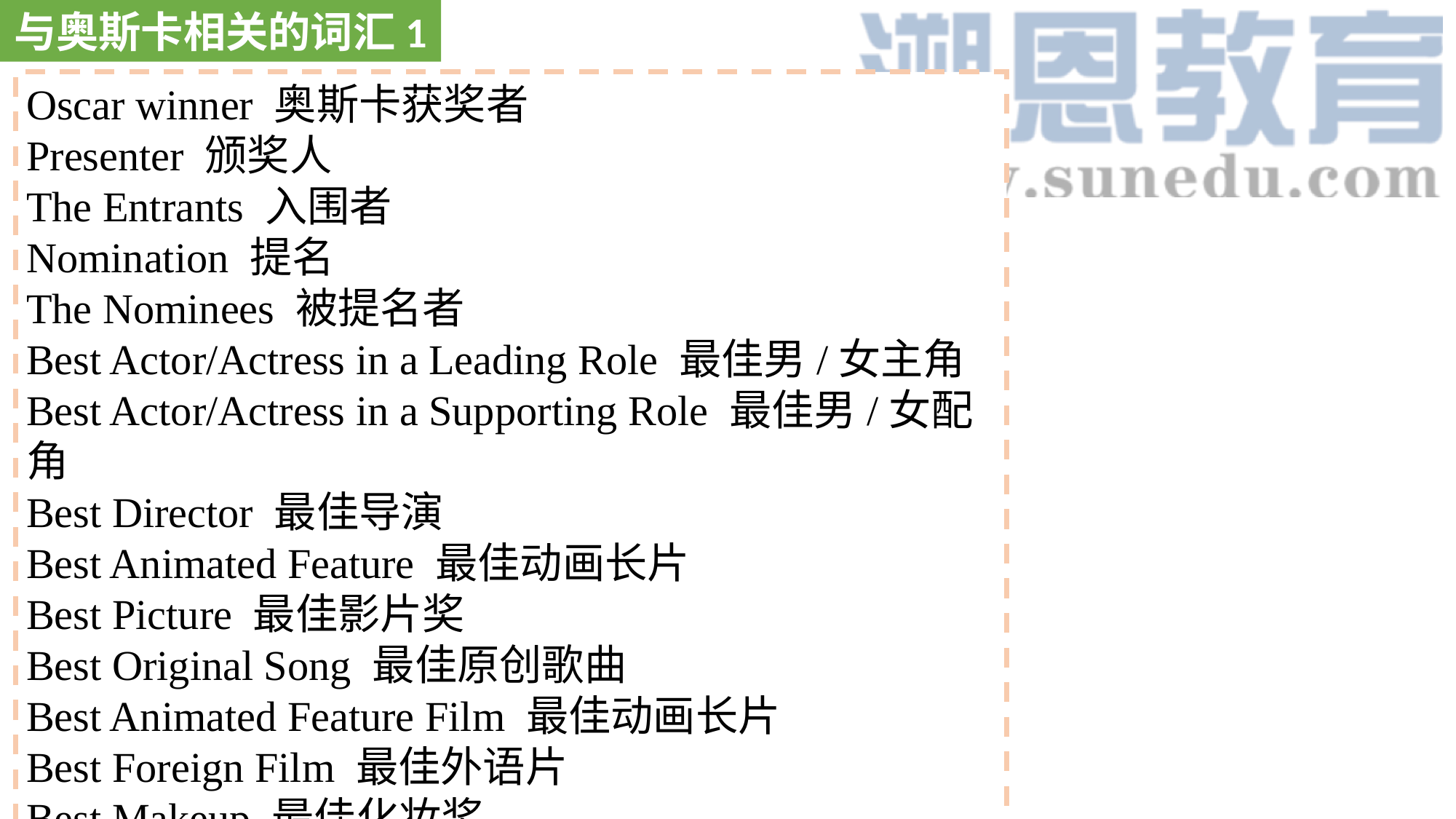

与奥斯卡相关的词汇1
Oscar winner 奥斯卡获奖者
Presenter 颁奖人
The Entrants 入围者
Nomination 提名
The Nominees 被提名者
Best Actor/Actress in a Leading Role 最佳男/女主角
Best Actor/Actress in a Supporting Role 最佳男/女配角
Best Director 最佳导演
Best Animated Feature 最佳动画长片
Best Picture 最佳影片奖
Best Original Song 最佳原创歌曲
Best Animated Feature Film 最佳动画长片
Best Foreign Film 最佳外语片
Best Makeup 最佳化妆奖